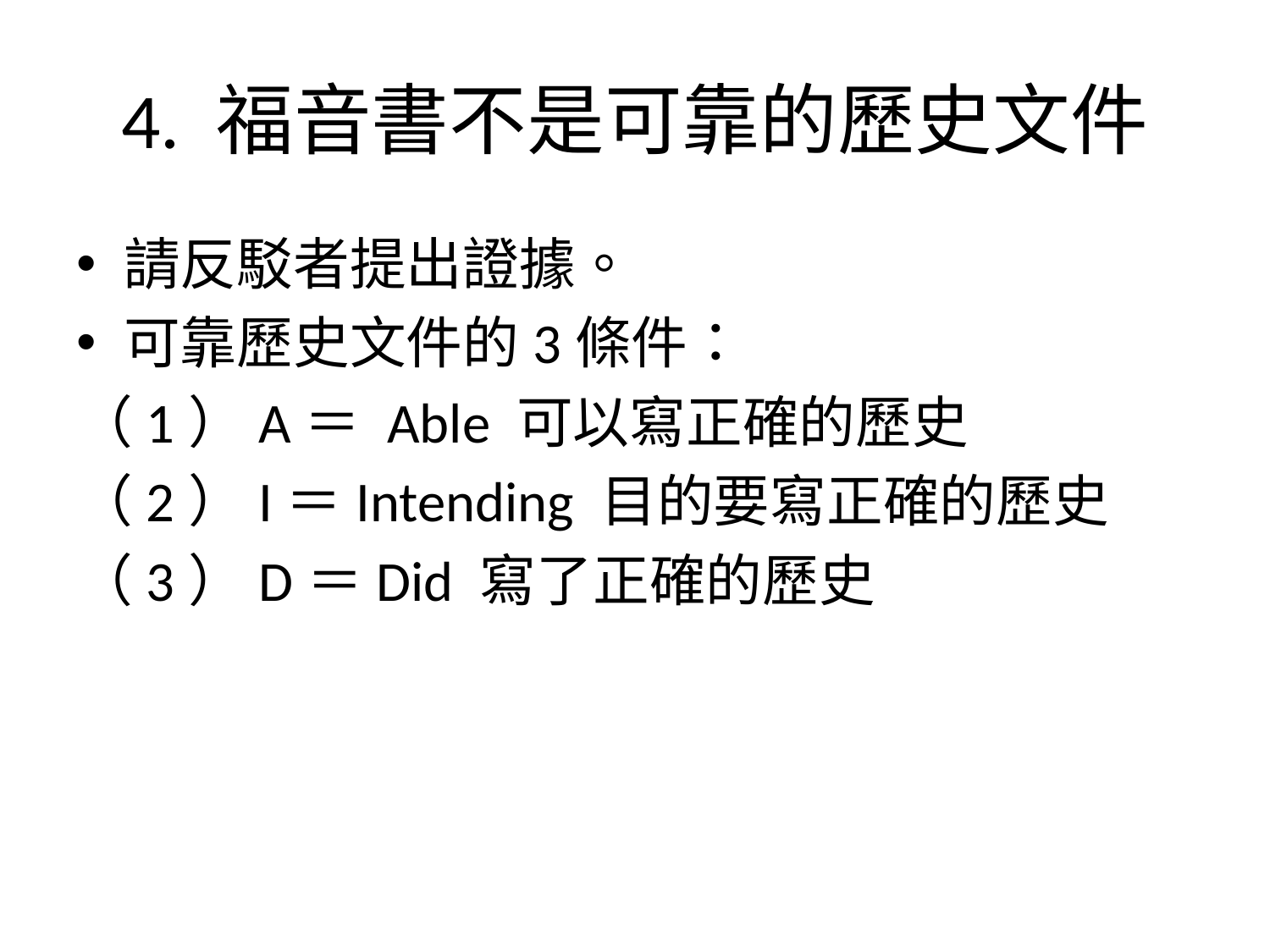

# 4. 福音書不是可靠的歷史文件
請反駁者提出證據。
可靠歷史文件的3條件：
（1）A＝ Able 可以寫正確的歷史
（2）I＝Intending 目的要寫正確的歷史
（3）D＝Did 寫了正確的歷史